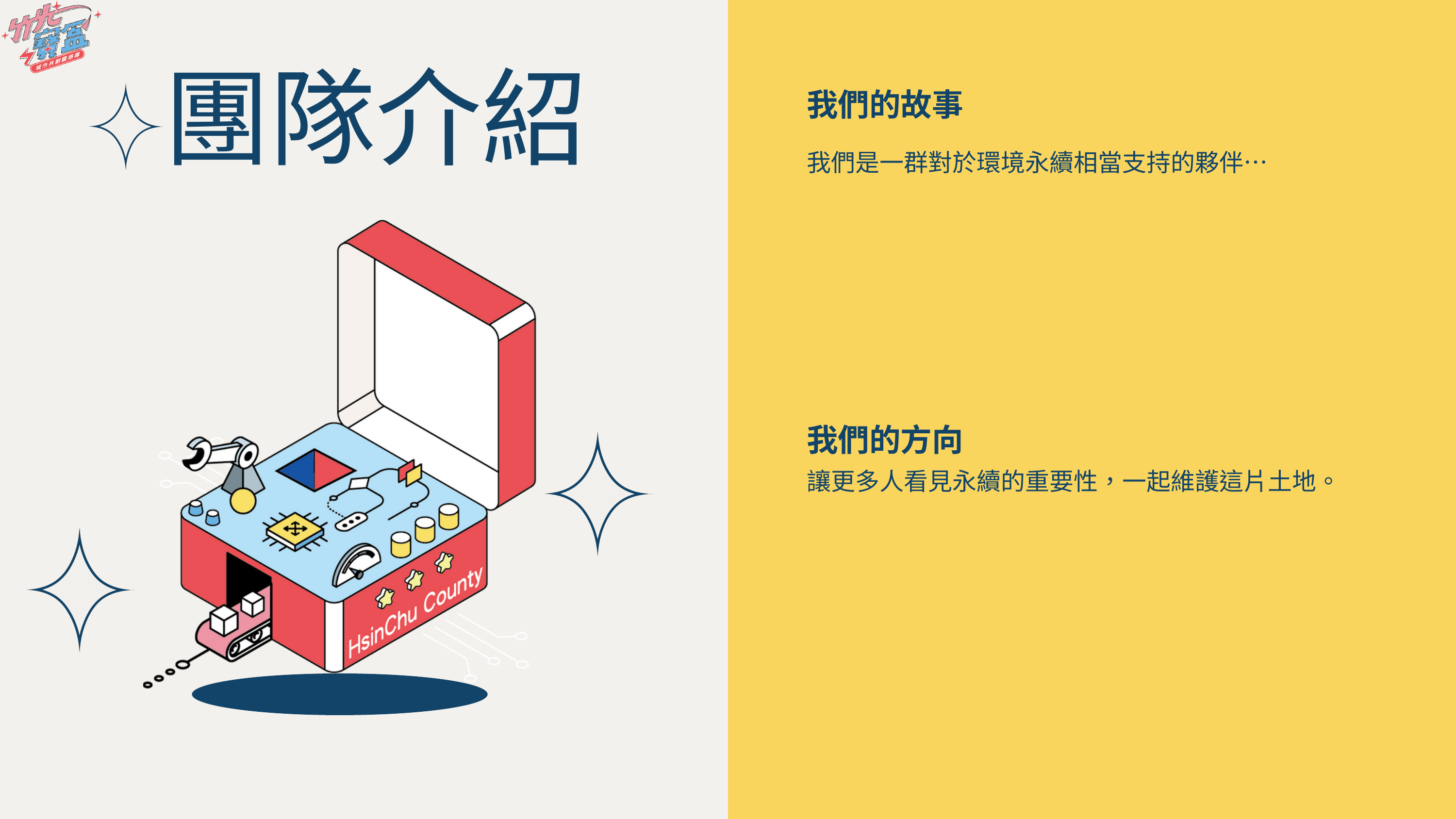

團隊介紹

我們的故事
我們是一群對於環境永續相當支持的夥伴…

我們的方向
讓更多人看見永續的重要性，一起維護這片土地。